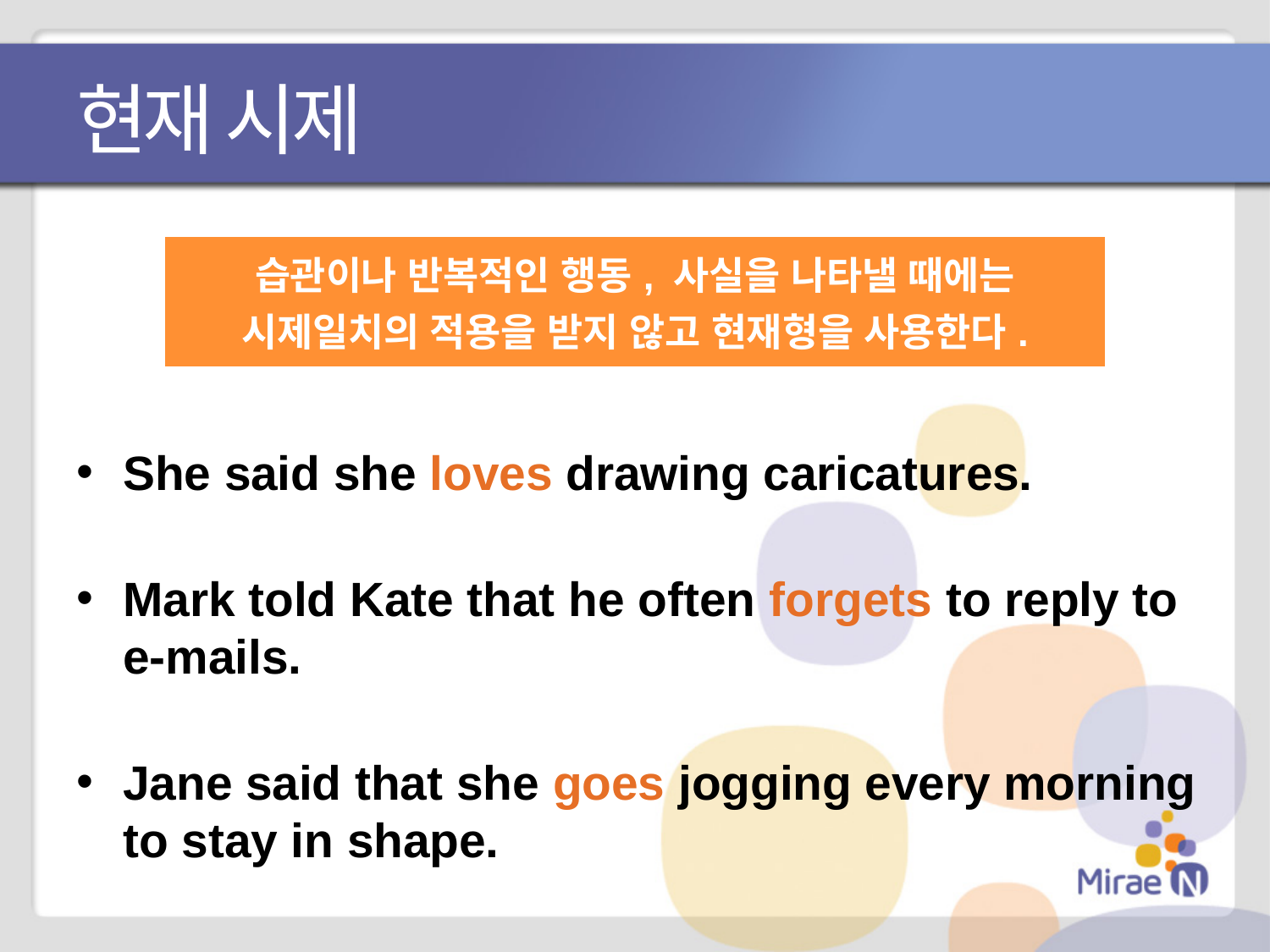

# 현재 시제
| 습관이나 반복적인 행동, 사실을 나타낼 때에는 시제일치의 적용을 받지 않고 현재형을 사용한다. |
| --- |

She said she loves drawing caricatures.

Mark told Kate that he often forgets to reply to e-mails.

Jane said that she goes jogging every morning to stay in shape.